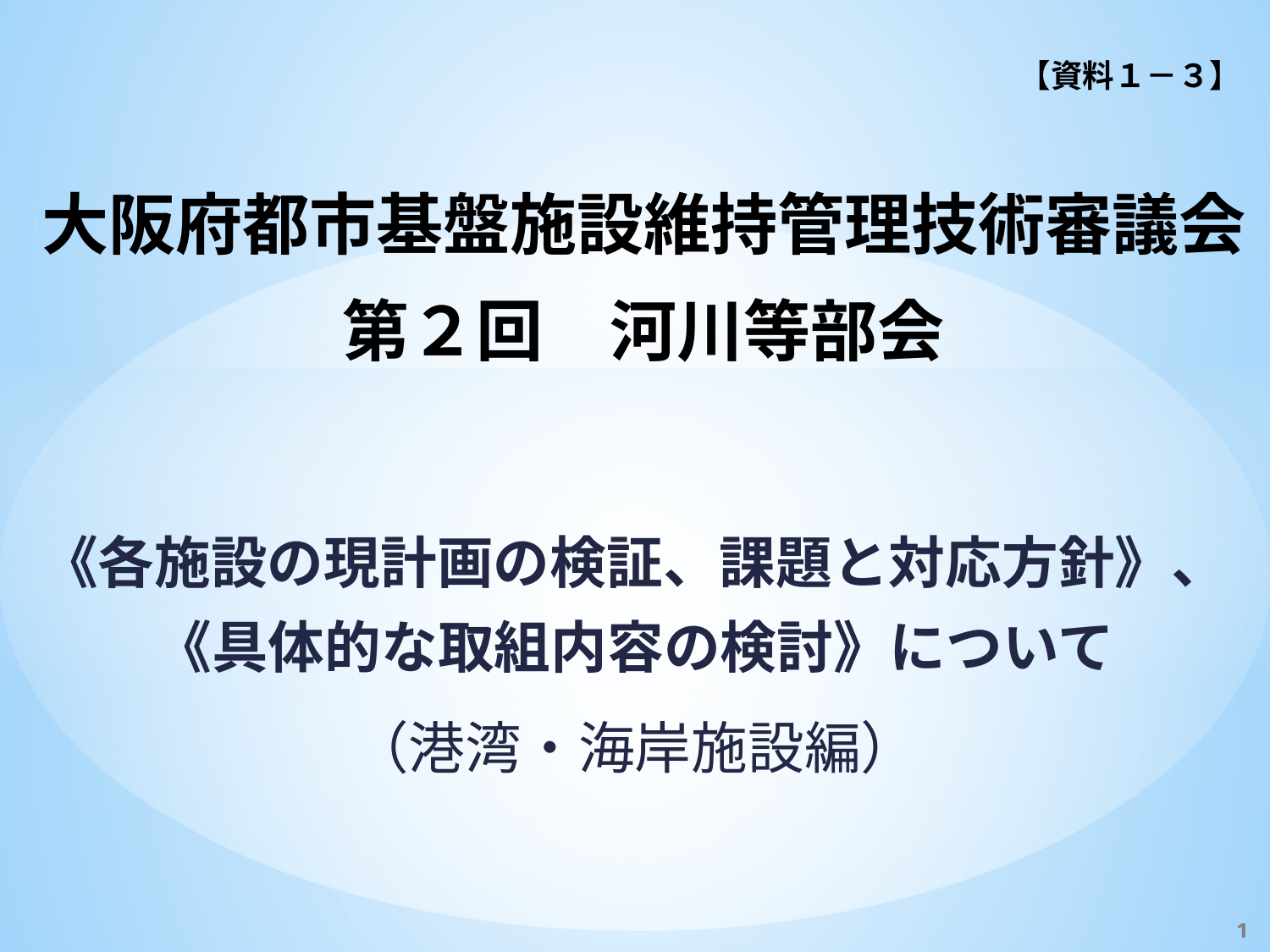

【資料１－３】
# 大阪府都市基盤施設維持管理技術審議会 第２回　河川等部会
《各施設の現計画の検証、課題と対応⽅針》、
《具体的な取組内容の検討》について
（港湾・海岸施設編）
1